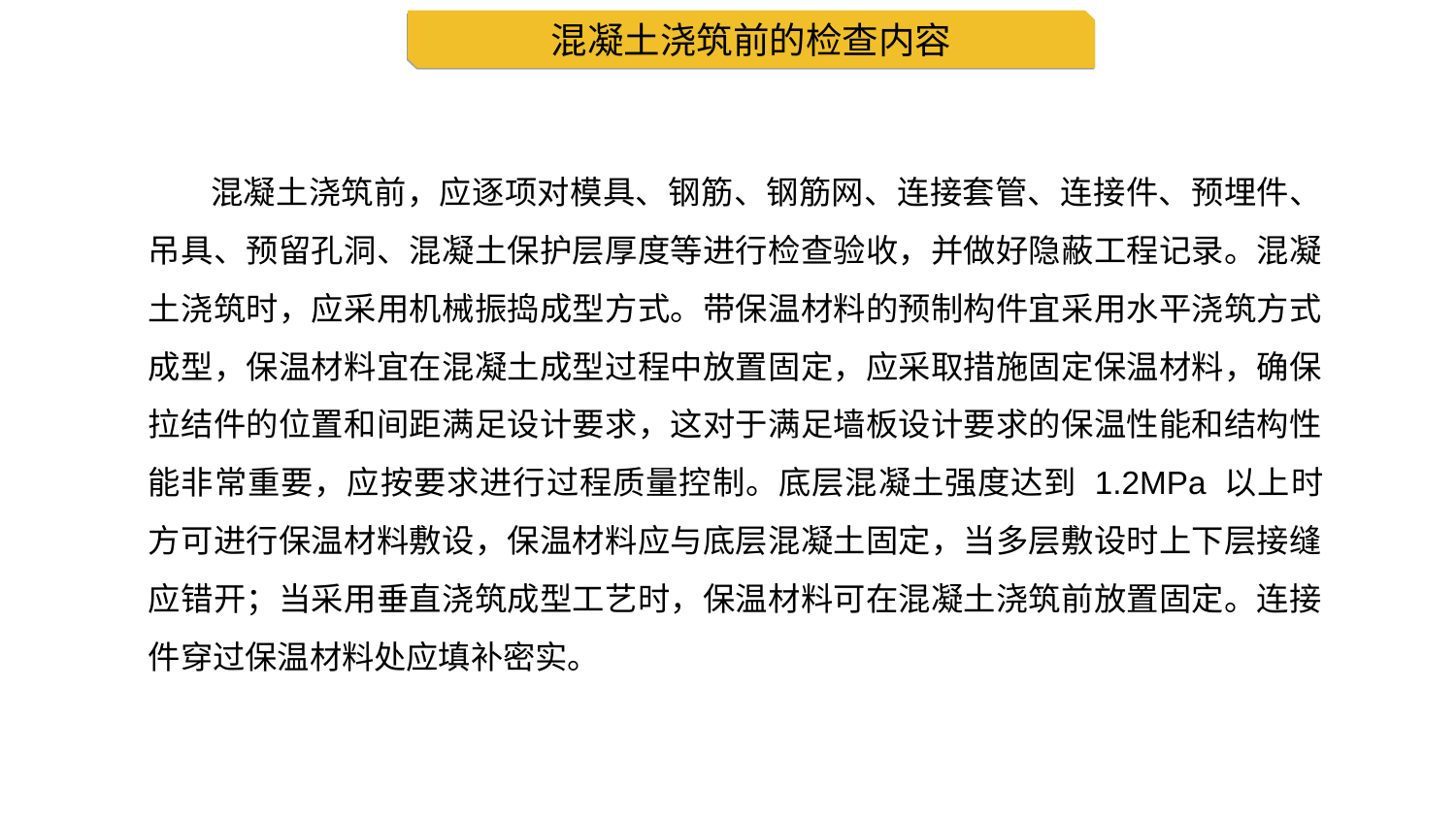

混凝土浇筑前的检查内容
       混凝土浇筑前，应逐项对模具、钢筋、钢筋网、连接套管、连接件、预埋件、吊具、预留孔洞、混凝土保护层厚度等进行检查验收，并做好隐蔽工程记录。混凝土浇筑时，应采用机械振捣成型方式。带保温材料的预制构件宜采用水平浇筑方式成型，保温材料宜在混凝土成型过程中放置固定，应采取措施固定保温材料，确保拉结件的位置和间距满足设计要求，这对于满足墙板设计要求的保温性能和结构性能非常重要，应按要求进行过程质量控制。底层混凝土强度达到 1.2MPa 以上时方可进行保温材料敷设，保温材料应与底层混凝土固定，当多层敷设时上下层接缝应错开；当采用垂直浇筑成型工艺时，保温材料可在混凝土浇筑前放置固定。连接件穿过保温材料处应填补密实。